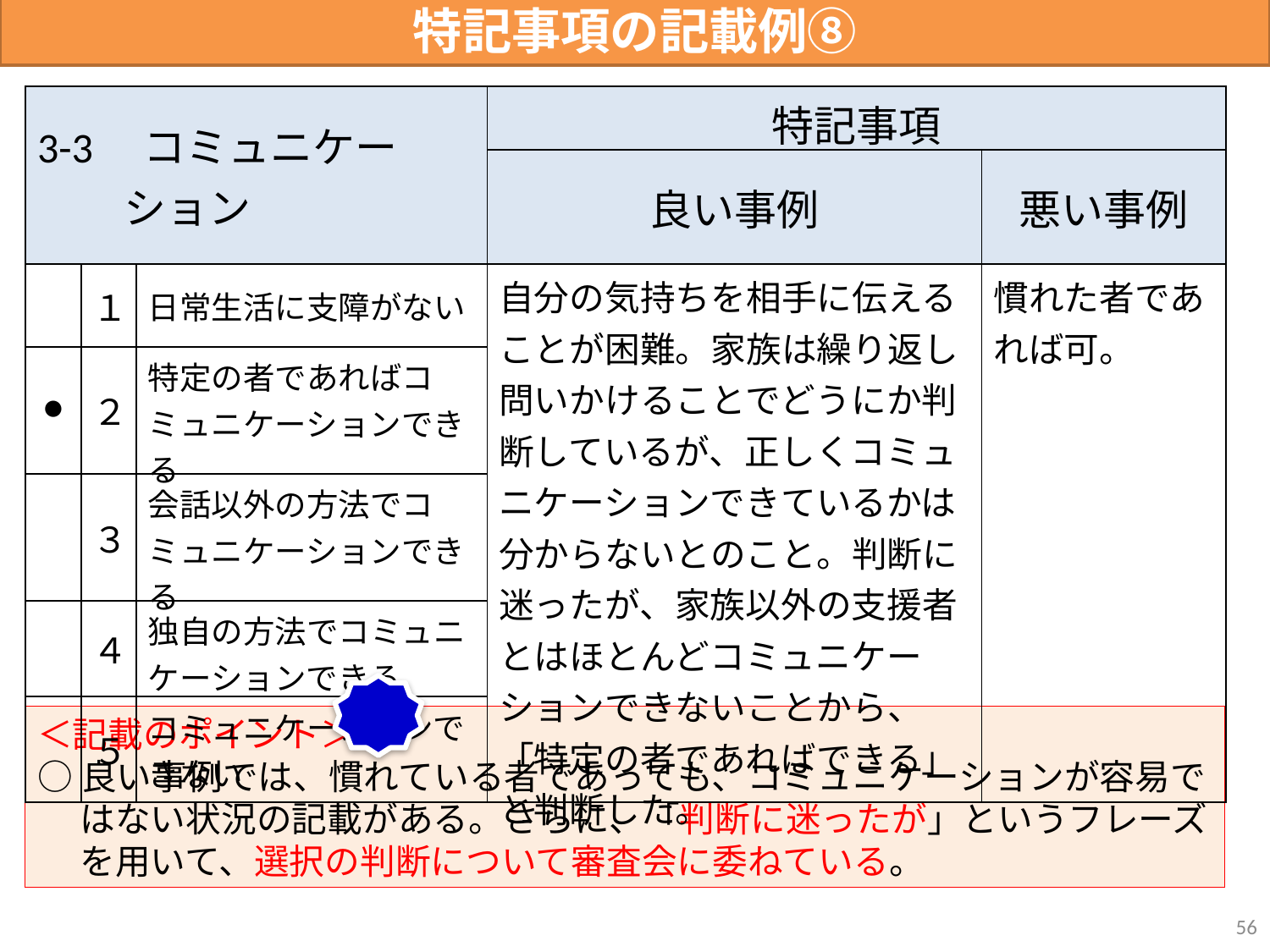

特記事項の記載例⑧
| 3-3　コミュニケーション |  |  | 特記事項 |  |
| --- | --- | --- | --- | --- |
|  |  |  | 良い事例 | 悪い事例 |
|  | １ | 日常生活に支障がない | 自分の気持ちを相手に伝えることが困難。家族は繰り返し問いかけることでどうにか判断しているが、正しくコミュニケーションできているかは分からないとのこと。判断に迷ったが、家族以外の支援者とはほとんどコミュニケーションできないことから、「特定の者であればできる」と判断した。 | 慣れた者であれば可。 |
| ● | ２ | 特定の者であればコミュニケーションできる |  |  |
|  | ３ | 会話以外の方法でコミュニケーションできる |  |  |
|  | ４ | 独自の方法でコミュニケーションできる |  |  |
|  | ５ | コミュニケーションできない |  |  |

＜記載のポイント＞
○良い事例では、慣れている者であっても、コミュニケーションが容易ではない状況の記載がある。さらに、「判断に迷ったが」というフレーズを用いて、選択の判断について審査会に委ねている。
56